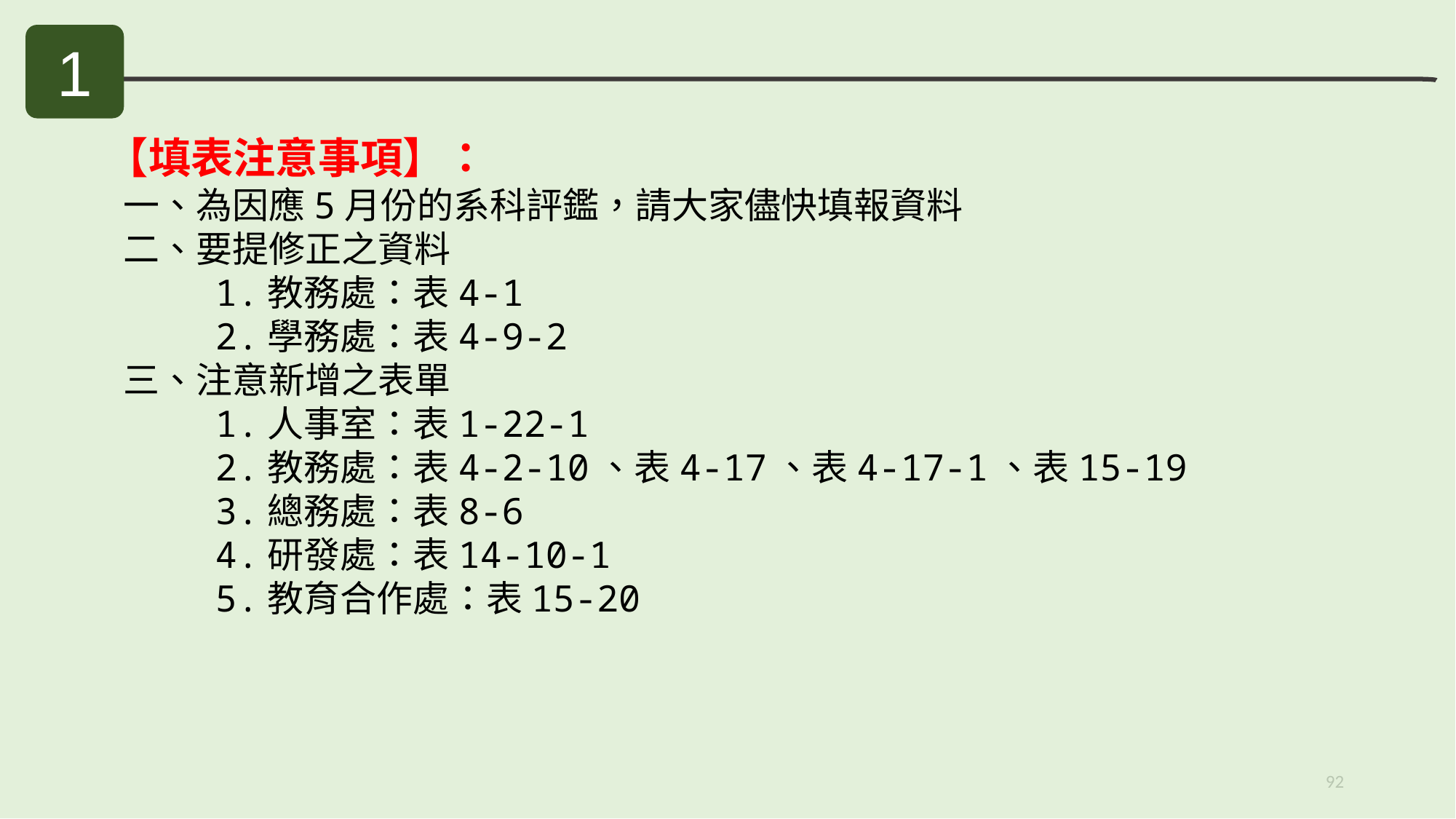

1

【填表注意事項】：
 一、為因應5月份的系科評鑑，請大家儘快填報資料
 二、要提修正之資料
     1.教務處：表4-1
     2.學務處：表4-9-2
 三、注意新增之表單
     1.人事室：表1-22-1
     2.教務處：表4-2-10、表4-17、表4-17-1、表15-19
     3.總務處：表8-6
     4.研發處：表14-10-1
     5.教育合作處：表15-20

92